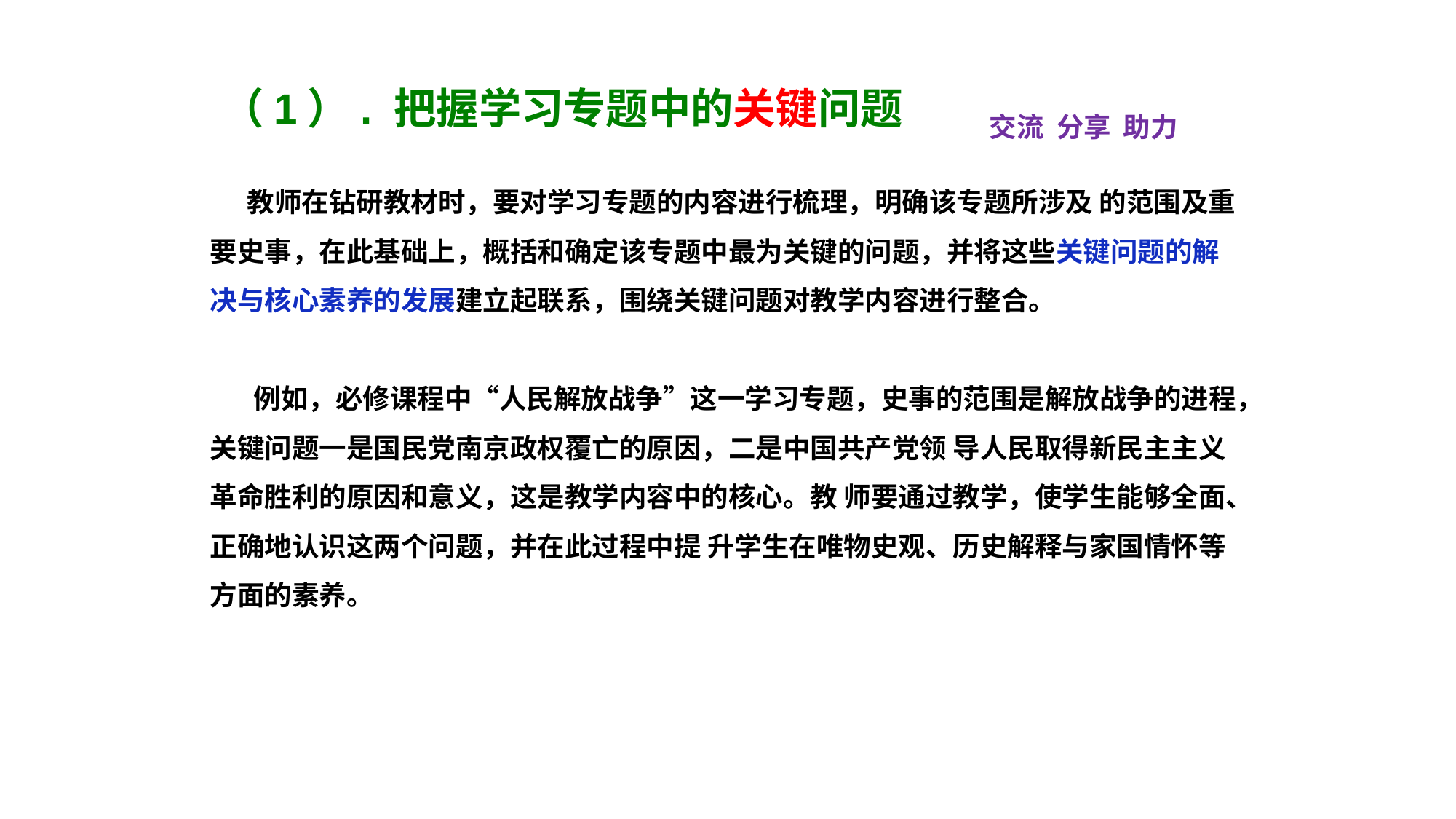

（1）. 把握学习专题中的关键问题
交流  分享  助力
     教师在钻研教材时，要对学习专题的内容进行梳理，明确该专题所涉及 的范围及重要史事，在此基础上，概括和确定该专题中最为关键的问题，并将这些关键问题的解决与核心素养的发展建立起联系，围绕关键问题对教学内容进行整合。

      例如，必修课程中“人民解放战争”这一学习专题，史事的范围是解放战争的进程，关键问题一是国民党南京政权覆亡的原因，二是中国共产党领 导人民取得新民主主义革命胜利的原因和意义，这是教学内容中的核心。教 师要通过教学，使学生能够全面、正确地认识这两个问题，并在此过程中提 升学生在唯物史观、历史解释与家国情怀等方面的素养。